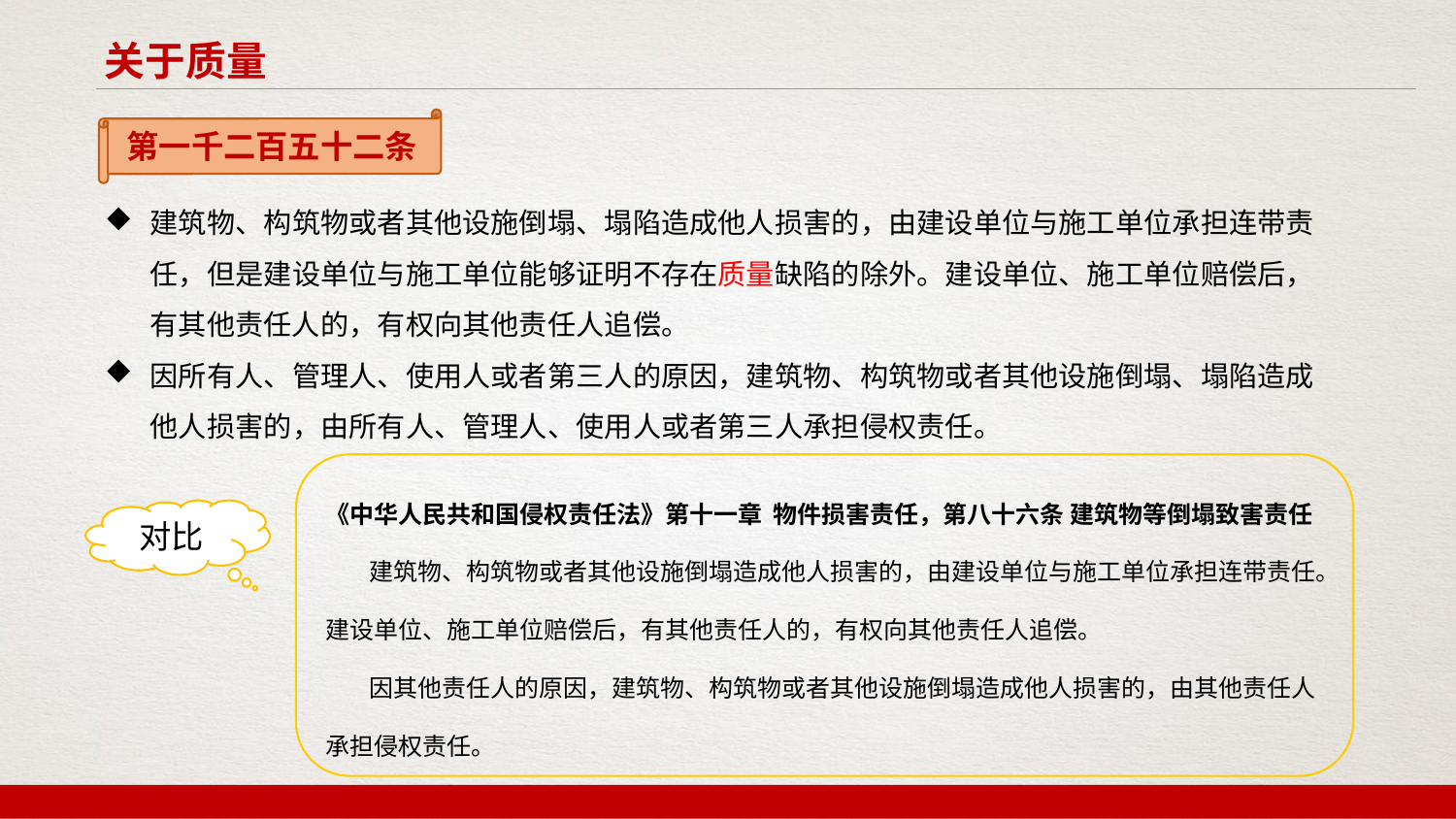

关于质量
第一千二百五十二条
建筑物、构筑物或者其他设施倒塌、塌陷造成他人损害的，由建设单位与施工单位承担连带责任，但是建设单位与施工单位能够证明不存在质量缺陷的除外。建设单位、施工单位赔偿后，有其他责任人的，有权向其他责任人追偿。
因所有人、管理人、使用人或者第三人的原因，建筑物、构筑物或者其他设施倒塌、塌陷造成他人损害的，由所有人、管理人、使用人或者第三人承担侵权责任。
《中华人民共和国侵权责任法》第十一章  物件损害责任，第八十六条 建筑物等倒塌致害责任
       建筑物、构筑物或者其他设施倒塌造成他人损害的，由建设单位与施工单位承担连带责任。建设单位、施工单位赔偿后，有其他责任人的，有权向其他责任人追偿。
       因其他责任人的原因，建筑物、构筑物或者其他设施倒塌造成他人损害的，由其他责任人承担侵权责任。
对比